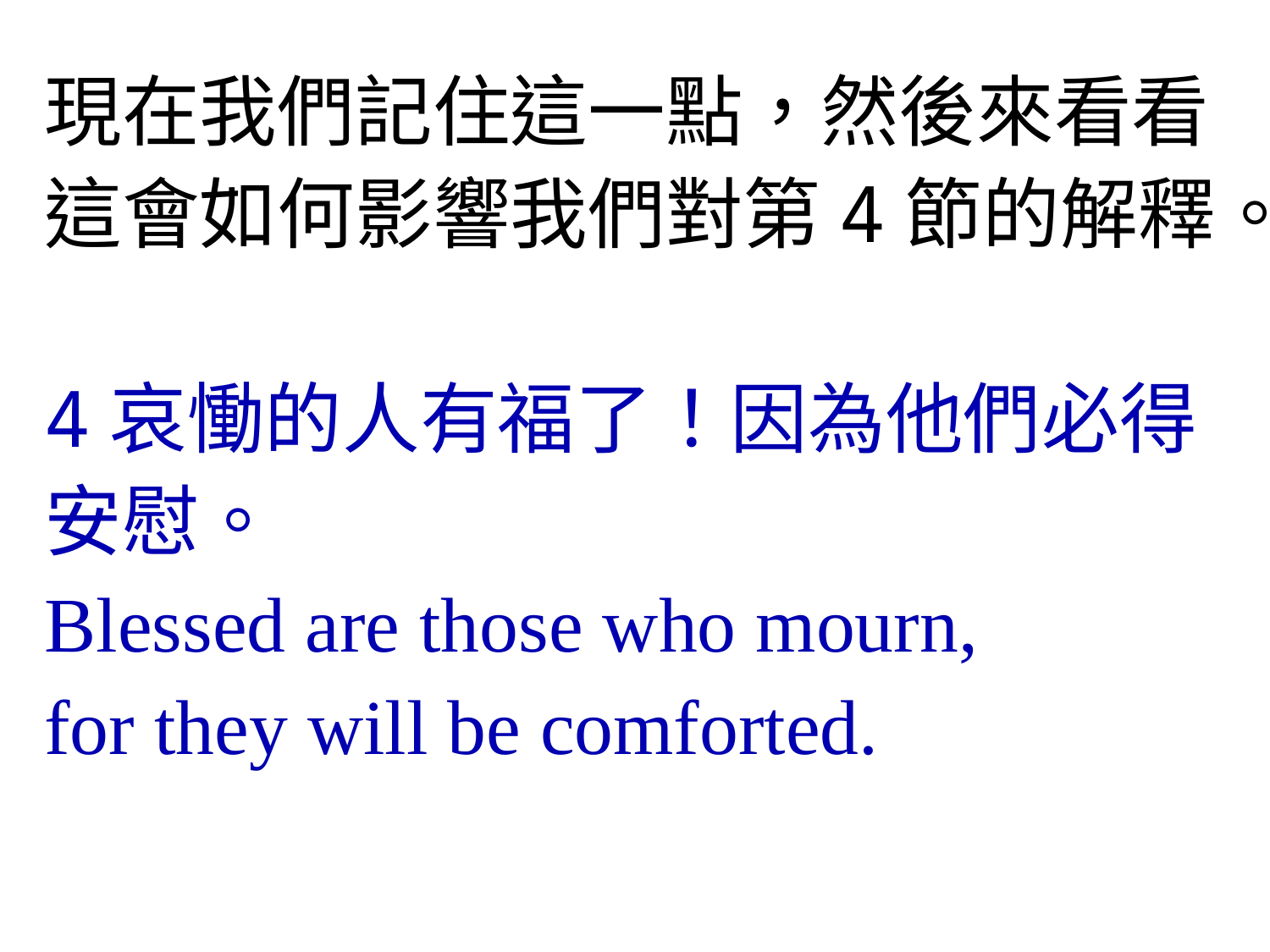

# 現在我們記住這一點，然後來看看這會如何影響我們對第4節的解釋。 4哀慟的人有福了！因為他們必得安慰。 Blessed are those who mourn, for they will be comforted.